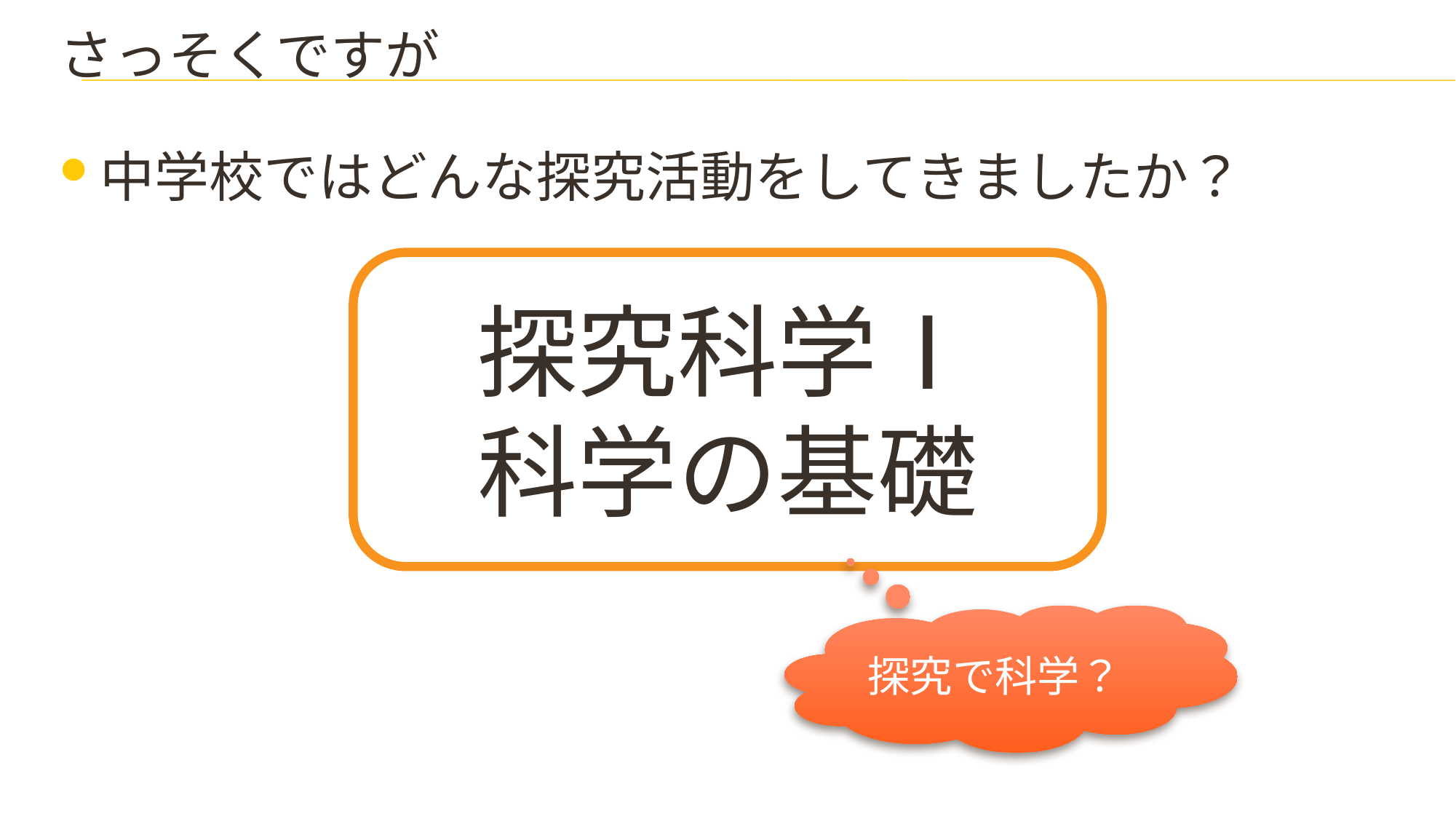

# さっそくですが
中学校ではどんな探究活動をしてきましたか？

探究科学Ⅰ
科学の基礎
探究で科学？